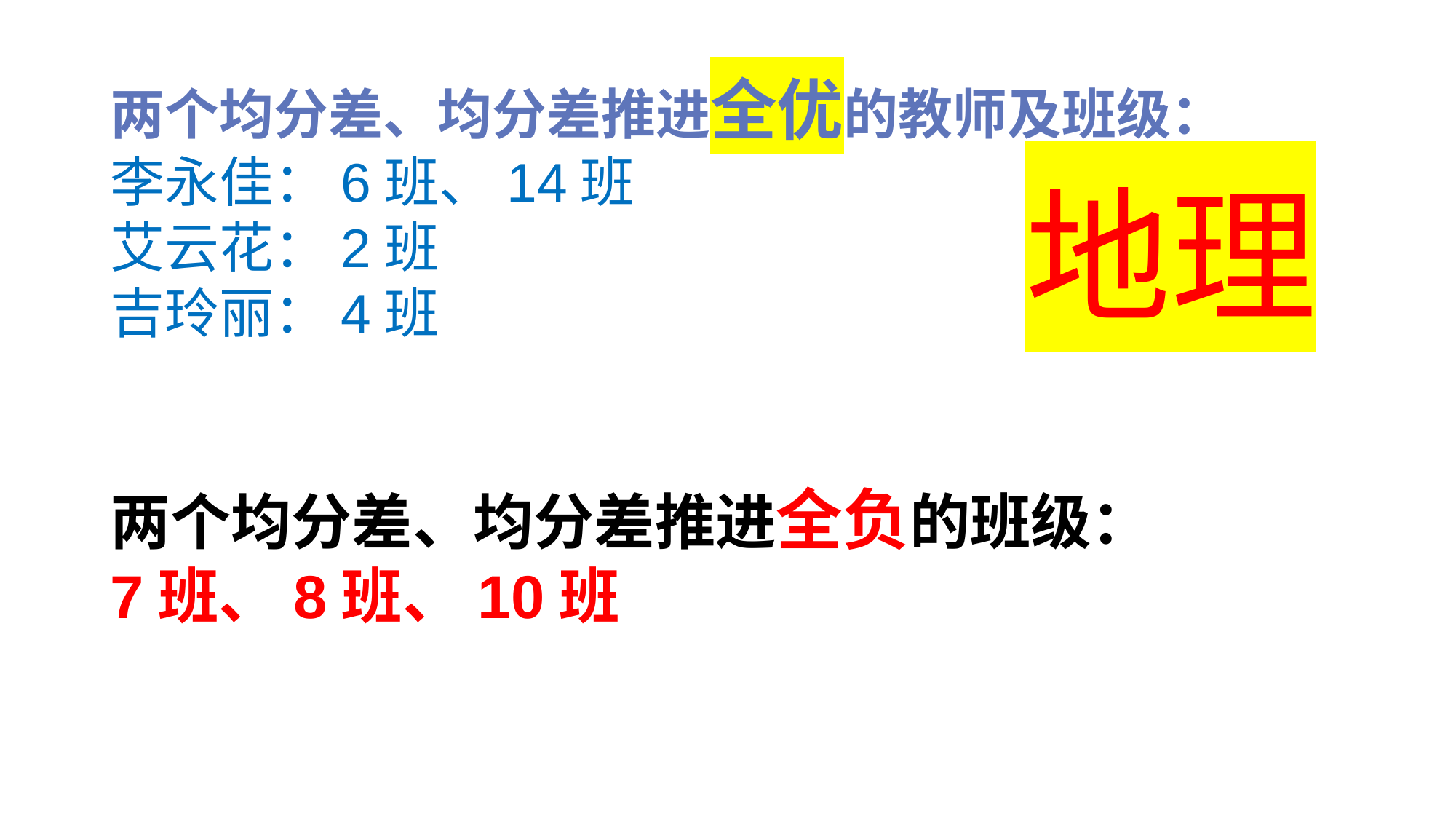

两个均分差、均分差推进全优的教师及班级：
李永佳：6班、14班
艾云花：2班
吉玲丽：4班

地理
两个均分差、均分差推进全负的班级：
7班、8班、10班